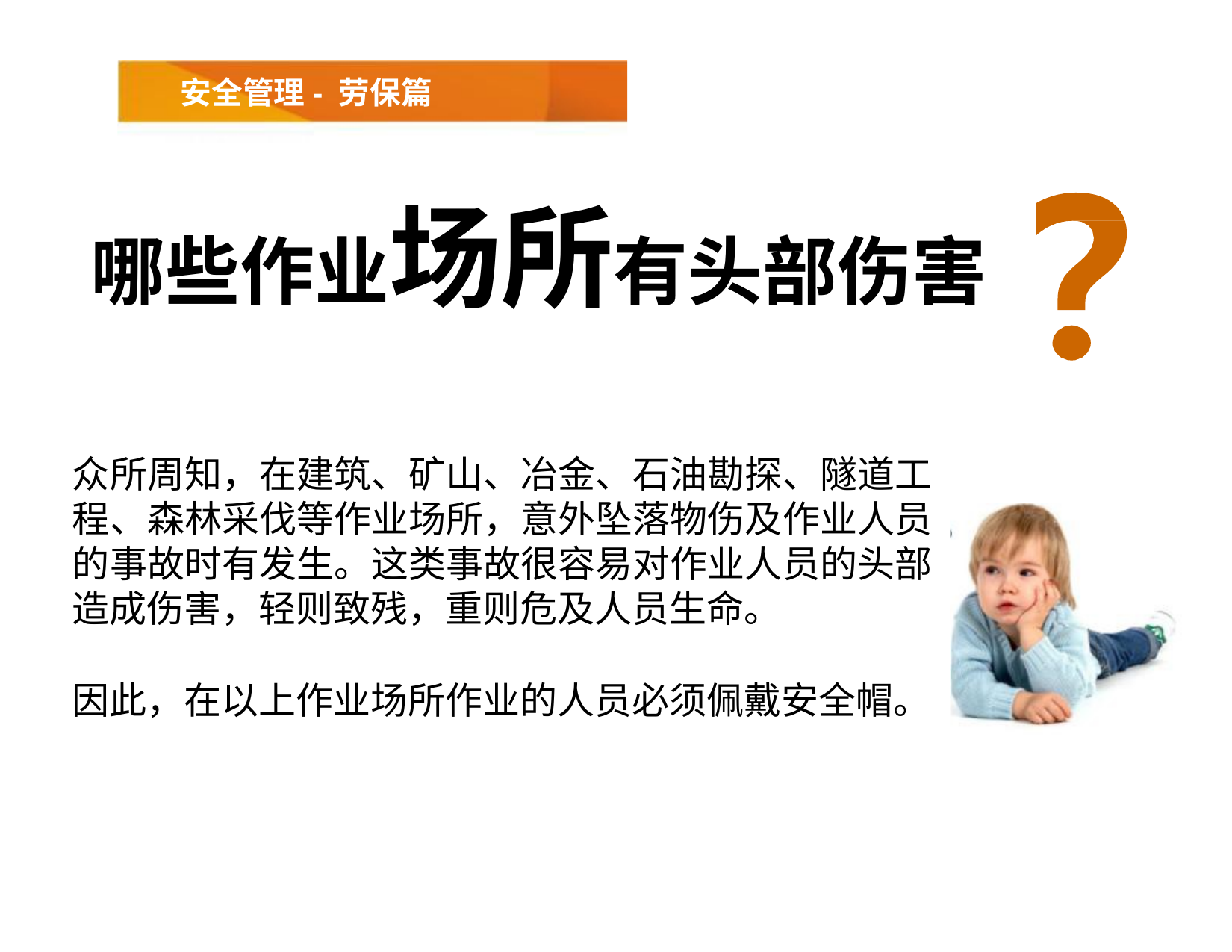

安全管理- 劳保篇
# 哪些作业场所有头部伤害

众所周知，在建筑、矿山、冶金、石油勘探、隧道工 程、森林采伐等作业场所，意外坠落物伤及作业人员 的事故时有发生。这类事故很容易对作业人员的头部 造成伤害，轻则致残，重则危及人员生命。

因此，在以上作业场所作业的人员必须佩戴安全帽。